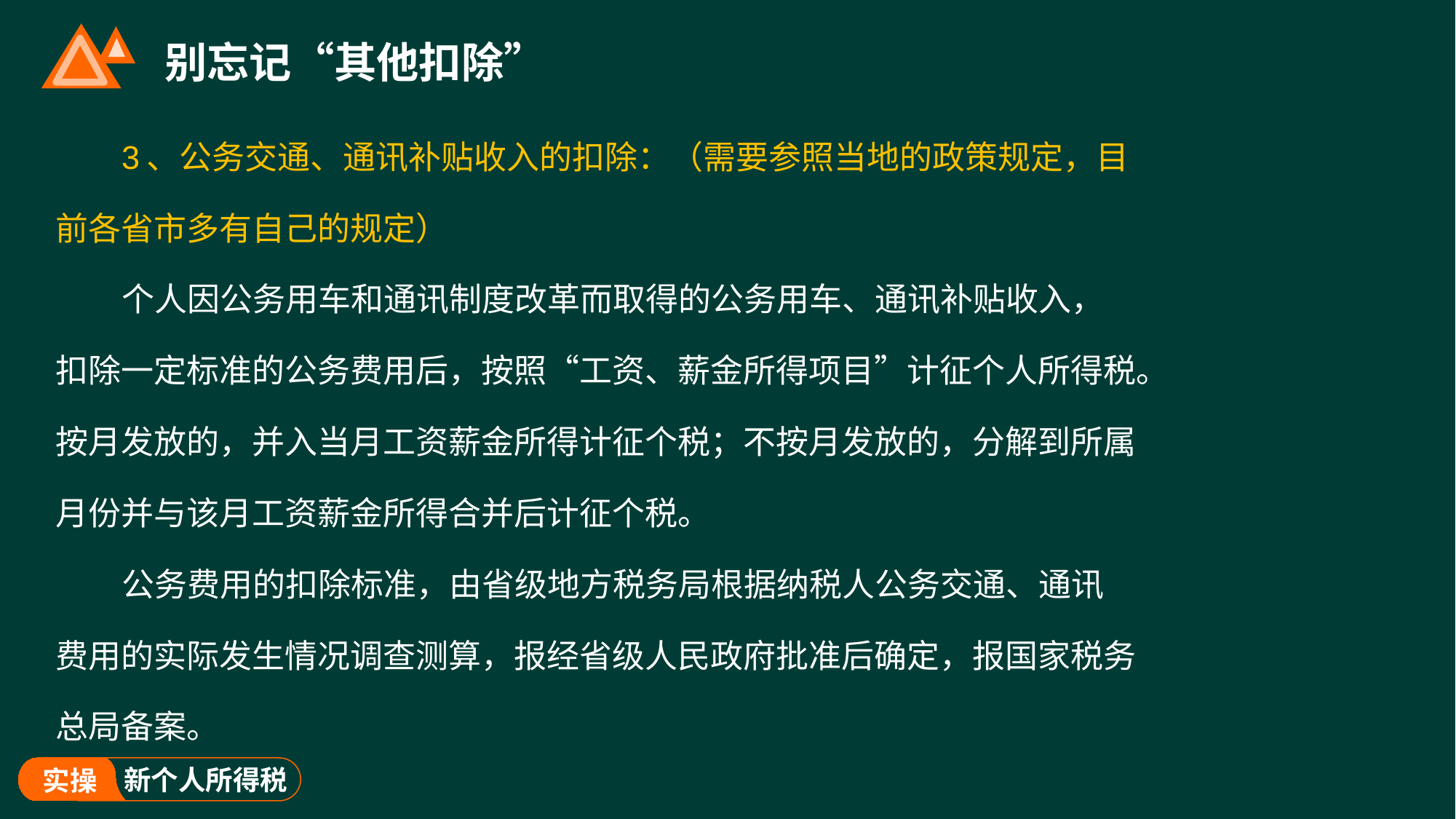

# 别忘记“其他扣除”
3、公务交通、通讯补贴收入的扣除：（需要参照当地的政策规定，目前各省市多有自己的规定）
个人因公务用车和通讯制度改革而取得的公务用车、通讯补贴收入，扣除一定标准的公务费用后，按照“工资、薪金所得项目”计征个人所得税。按月发放的，并入当月工资薪金所得计征个税；不按月发放的，分解到所属月份并与该月工资薪金所得合并后计征个税。
公务费用的扣除标准，由省级地方税务局根据纳税人公务交通、通讯费用的实际发生情况调查测算，报经省级人民政府批准后确定，报国家税务总局备案。